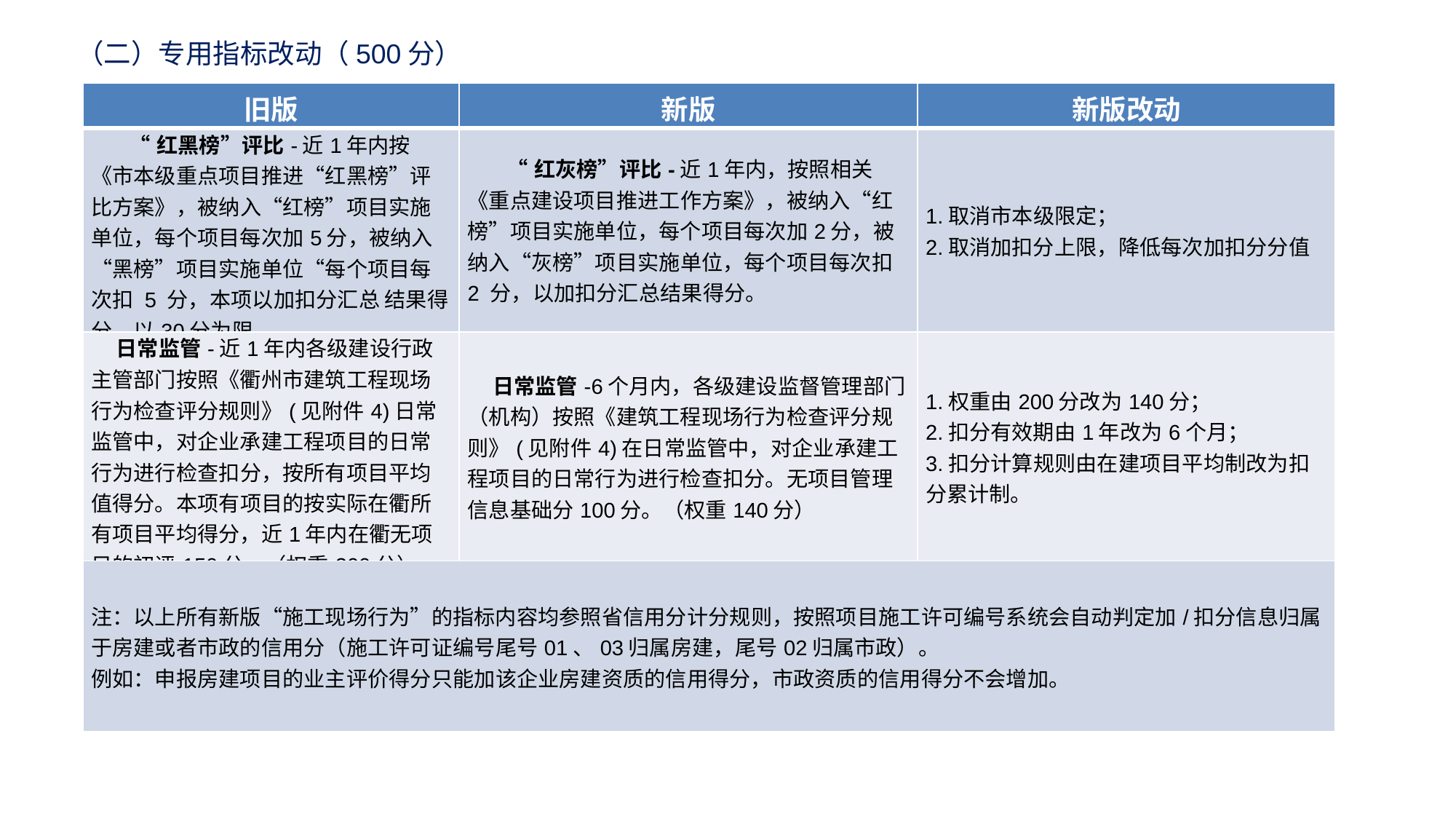

（二）专用指标改动（500分）

| 旧版 | 新版 | 新版改动 |
| --- | --- | --- |
| “红黑榜”评比-近1年内按《市本级重点项目推进“红黑榜”评比方案》，被纳入“红榜”项目实施单位，每个项目每次加5分，被纳入“黑榜”项目实施单位“每个项目每次扣 5 分，本项以加扣分汇总 结果得分，以30分为限。 | “红灰榜”评比-近1年内，按照相关《重点建设项目推进工作方案》，被纳入“红榜”项目实施单位，每个项目每次加2分，被纳入“灰榜”项目实施单位，每个项目每次扣2 分，以加扣分汇总结果得分。 | 1.取消市本级限定； 2.取消加扣分上限，降低每次加扣分分值 |
| 日常监管-近1年内各级建设行政主管部门按照《衢州市建筑工程现场行为检查评分规则》(见附件4)日常监管中，对企业承建工程项目的日常行为进行检查扣分，按所有项目平均值得分。本项有项目的按实际在衢所有项目平均得分，近1年内在衢无项目的初评150分。（权重200分） | 日常监管-6个月内，各级建设监督管理部门（机构）按照《建筑工程现场行为检查评分规则》(见附件4)在日常监管中，对企业承建工程项目的日常行为进行检查扣分。无项目管理信息基础分100分。（权重140分） | 1.权重由200分改为140分； 2.扣分有效期由1年改为6个月； 3.扣分计算规则由在建项目平均制改为扣分累计制。 |
| 注：以上所有新版“施工现场行为”的指标内容均参照省信用分计分规则，按照项目施工许可编号系统会自动判定加/扣分信息归属于房建或者市政的信用分（施工许可证编号尾号01、03归属房建，尾号02归属市政）。 例如：申报房建项目的业主评价得分只能加该企业房建资质的信用得分，市政资质的信用得分不会增加。 |  |  |